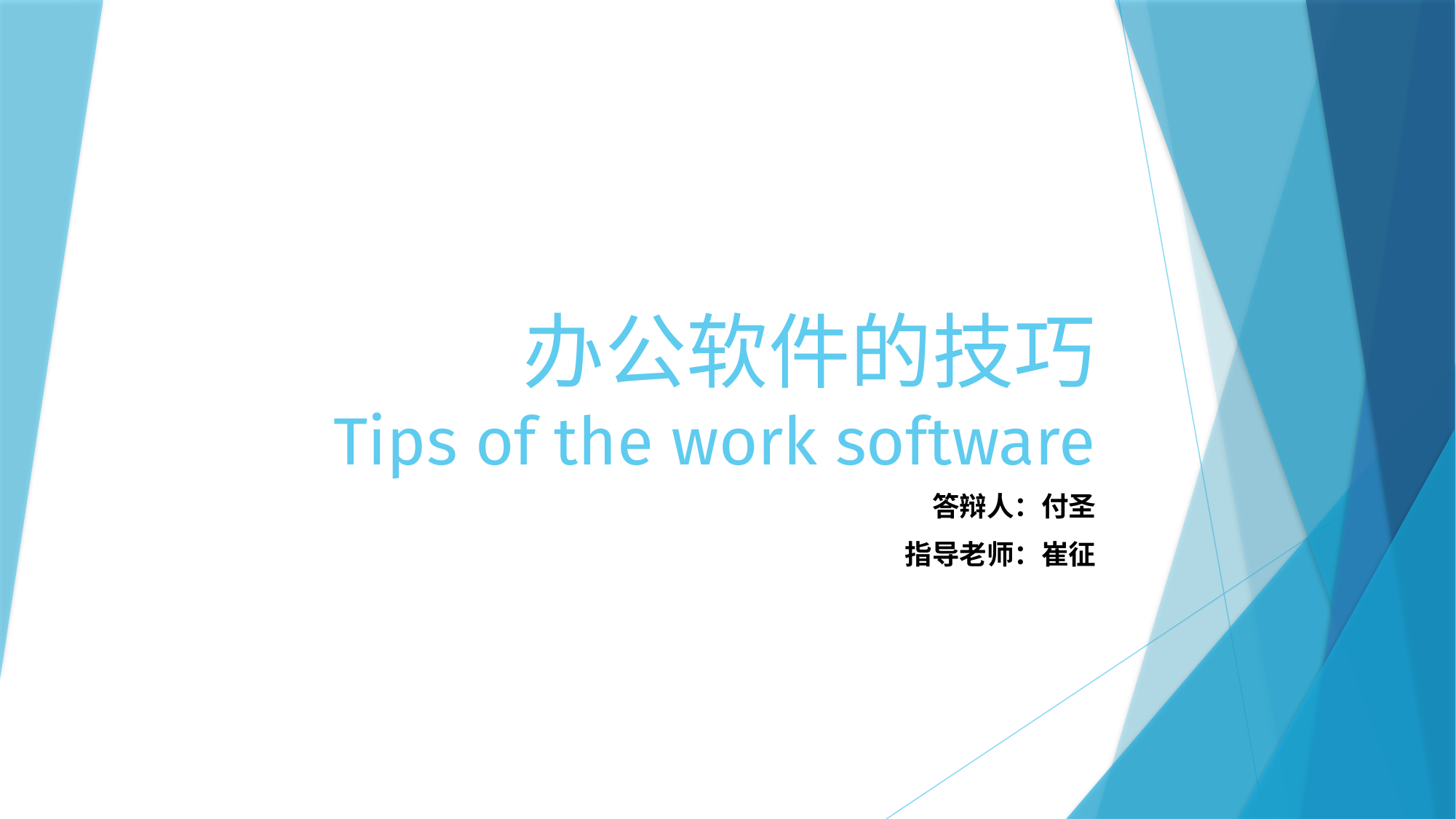

# 办公软件的技巧 Tips of the work software
答辩人：付圣
指导老师：崔征